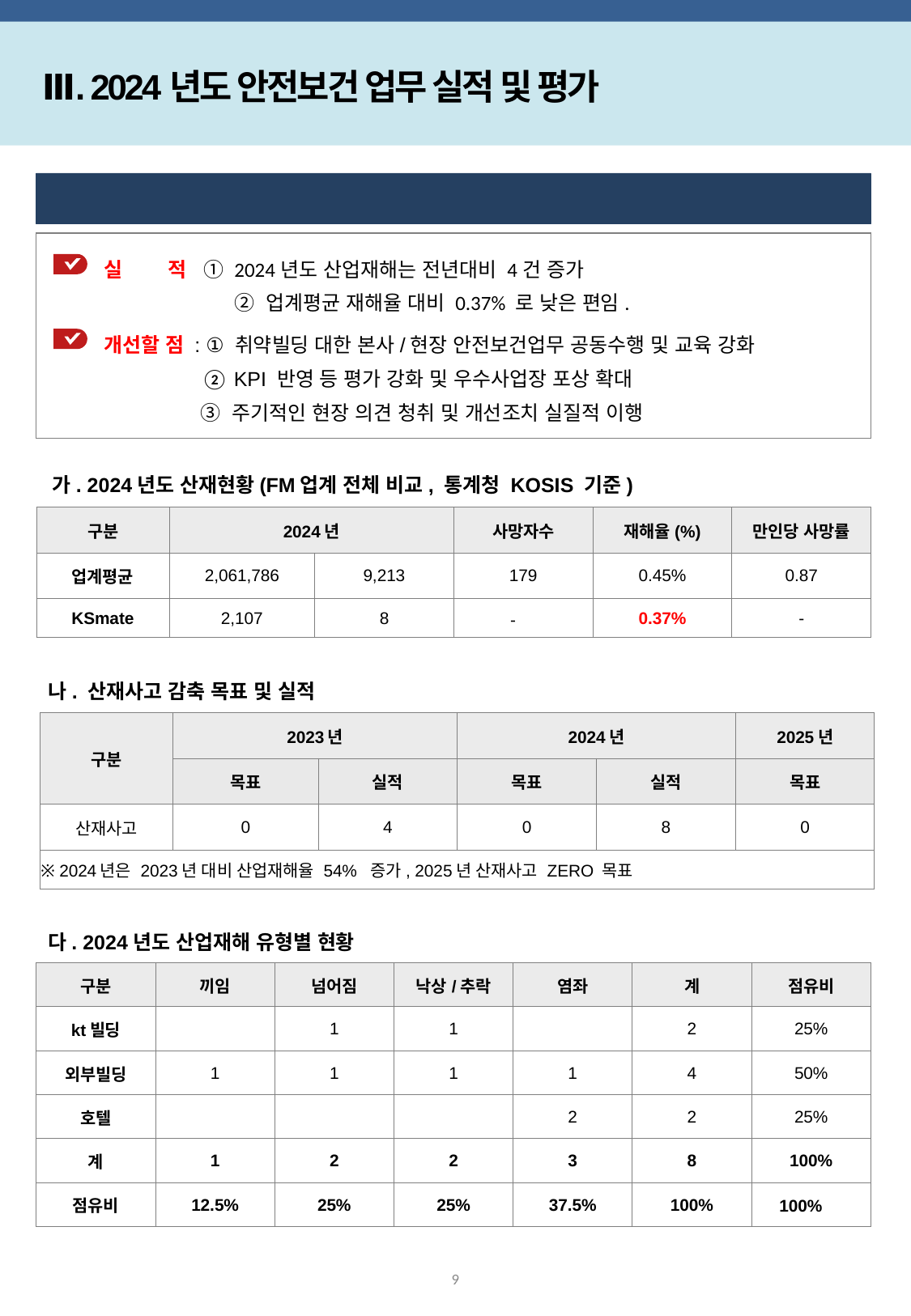

Ⅲ. 2024년도 안전보건 업무 실적 및 평가
  2024년도 산업재해 현황 및 분석
         실        적   ① 2024년도 산업재해는 전년대비 4건 증가
                                 ② 업계평균 재해율 대비 0.37% 로 낮은 편임.
         개선할 점 : ① 취약빌딩 대한 본사/현장 안전보건업무 공동수행 및 교육 강화
                           ② KPI 반영 등 평가 강화 및 우수사업장 포상 확대
                           ③ 주기적인 현장 의견 청취 및 개선조치 실질적 이행

 가. 2024년도 산재현황(FM업계 전체 비교, 통계청 KOSIS 기준)
| 구분 | 2024년 | 재해자수 | 사망자수 | 재해율(%) | 만인당 사망률 |
| --- | --- | --- | --- | --- | --- |
| 업계평균 | 2,061,786 | 9,213 | 179 | 0.45% | 0.87 |
| KSmate | 2,107 | 8 | - | 0.37% | - |
나. 산재사고 감축 목표 및 실적
| 구분 | 2023년 | 재해자수 | 2024년 | 재해율(%) | 2025년 |
| --- | --- | --- | --- | --- | --- |
|  | 목표 | 실적 | 목표 | 실적 | 목표 |
| 산재사고 | 0 | 4 | 0 | 8 | 0 |
| ※ 2024년은 2023년 대비 산업재해율 54% 증가, 2025년 산재사고 ZERO 목표 | 1,380 | 3 | - | 0.22% | - |
다. 2024년도 산업재해 유형별 현황
| 구분 | 끼임 | 넘어짐 | 낙상/추락 | 염좌 | 계 | 점유비 |
| --- | --- | --- | --- | --- | --- | --- |
| kt빌딩 |  | 1 | 1 |  | 2 | 25% |
| 외부빌딩 | 1 | 1 | 1 | 1 | 4 | 50% |
| 호텔 |  |  |  | 2 | 2 | 25% |
| 계 | 1 | 2 | 2 | 3 | 8 | 100% |
| 점유비 | 12.5% | 25% | 25% | 37.5% | 100% | 100% |
9